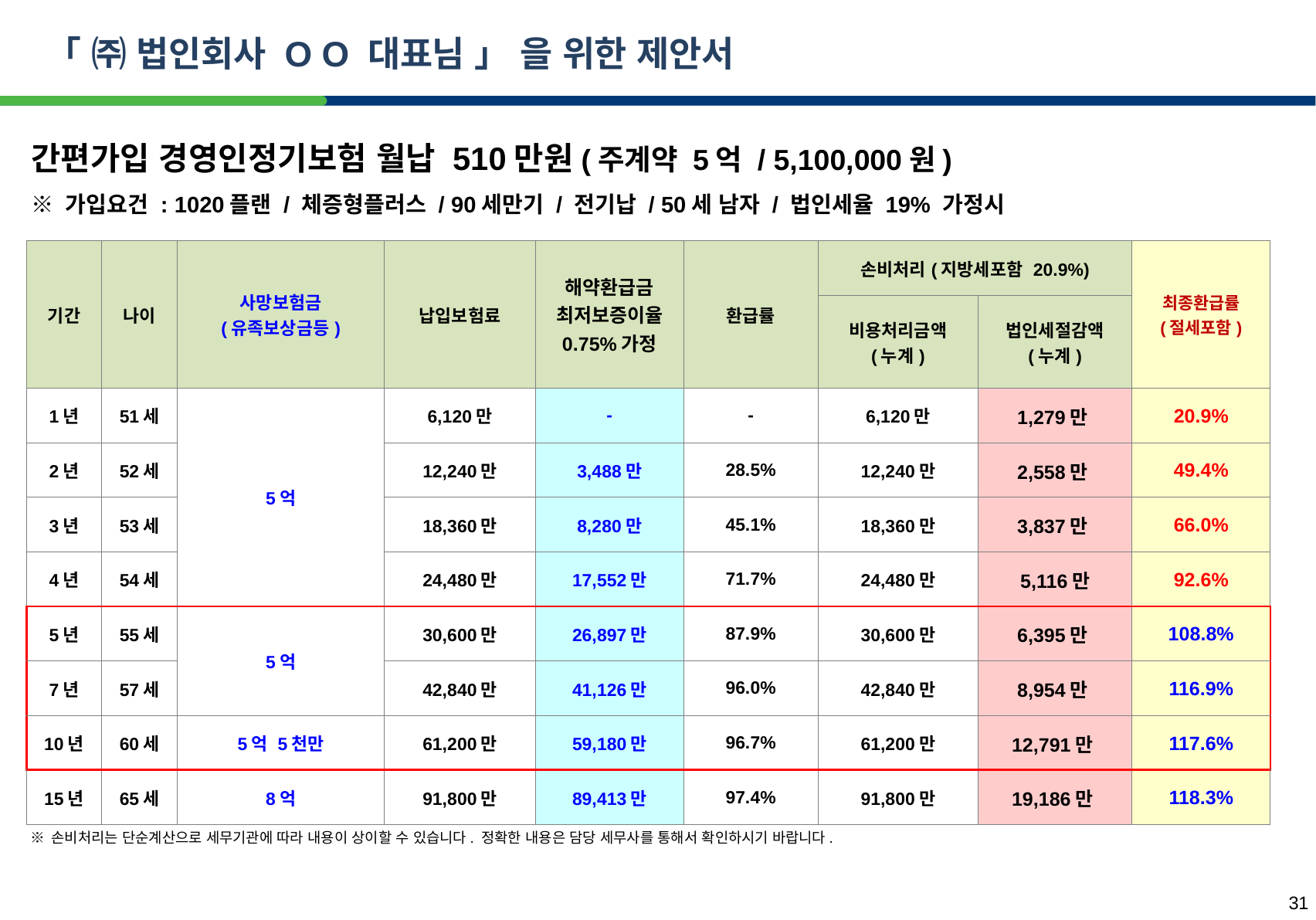

「 ㈜ 법인회사 O O 대표님 」 을 위한 제안서
간편가입 경영인정기보험 월납 510만원(주계약 5억 / 5,100,000원)
※ 가입요건 : 1020플랜 / 체증형플러스 / 90세만기 / 전기납 / 50세 남자 / 법인세율 19% 가정시
| 기간 | 나이 | 사망보험금 (유족보상금등) | 납입보험료 | 해약환급금 최저보증이율 0.75%가정 | 환급률 | 손비처리(지방세포함 20.9%) |  | 최종환급률 (절세포함) |
| --- | --- | --- | --- | --- | --- | --- | --- | --- |
|  |  |  |  |  |  | 비용처리금액 (누계) | 법인세절감액 (누계) |  |
| 1년 | 51세 | 5억 | 6,120만 | - | - | 6,120만 | 1,279만 | 20.9% |
| 2년 | 52세 |  | 12,240만 | 3,488만 | 28.5% | 12,240만 | 2,558만 | 49.4% |
| 3년 | 53세 |  | 18,360만 | 8,280만 | 45.1% | 18,360만 | 3,837만 | 66.0% |
| 4년 | 54세 |  | 24,480만 | 17,552만 | 71.7% | 24,480만 | 5,116만 | 92.6% |
| 5년 | 55세 | 5억 | 30,600만 | 26,897만 | 87.9% | 30,600만 | 6,395만 | 108.8% |
| 7년 | 57세 |  | 42,840만 | 41,126만 | 96.0% | 42,840만 | 8,954만 | 116.9% |
| 10년 | 60세 | 5억 5천만 | 61,200만 | 59,180만 | 96.7% | 61,200만 | 12,791만 | 117.6% |
| 15년 | 65세 | 8억 | 91,800만 | 89,413만 | 97.4% | 91,800만 | 19,186만 | 118.3% |
※ 손비처리는 단순계산으로 세무기관에 따라 내용이 상이할 수 있습니다. 정확한 내용은 담당 세무사를 통해서 확인하시기 바랍니다.